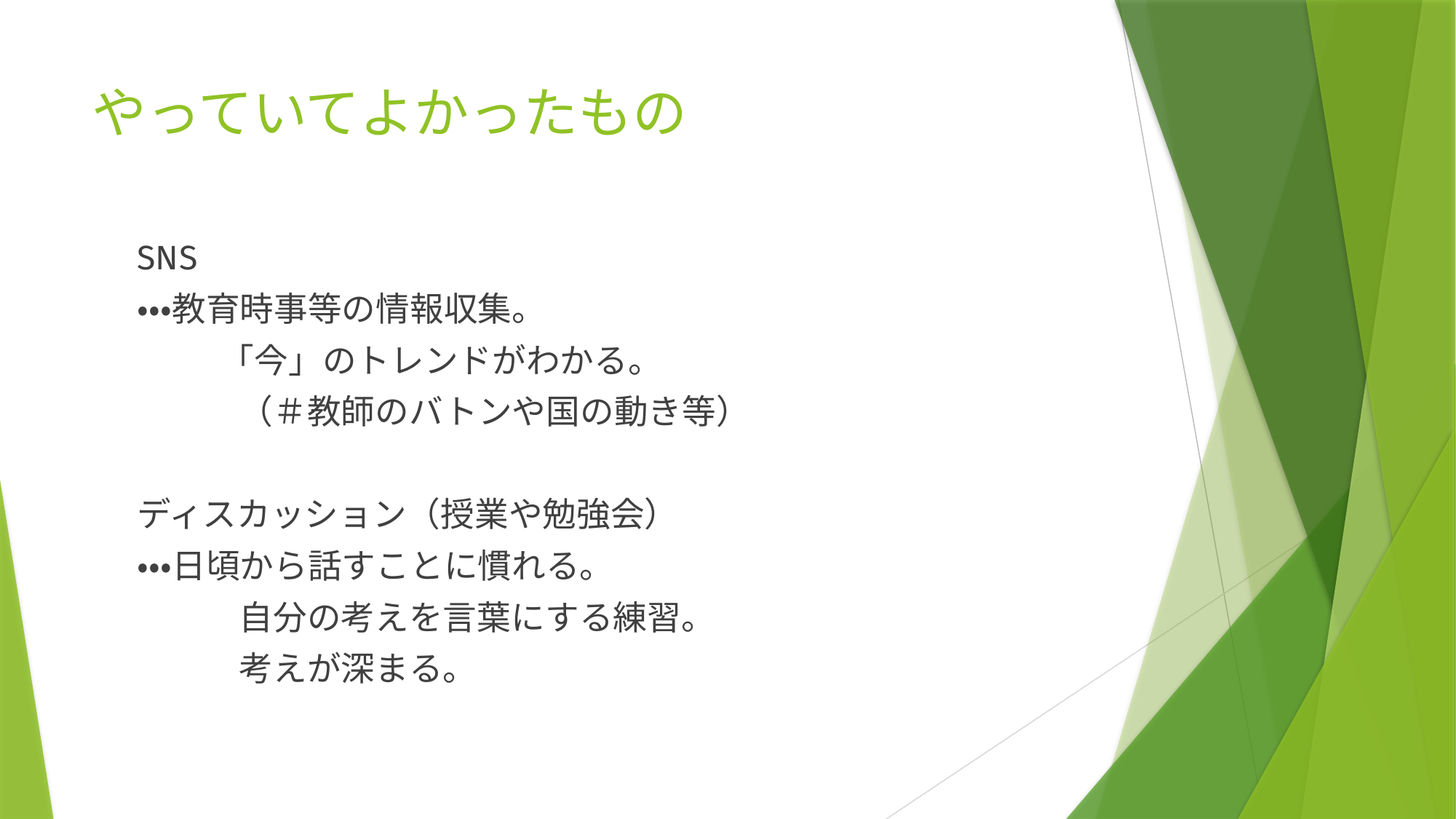

# やっていてよかったもの
SNS
・・・教育時事等の情報収集。
　　  「今」のトレンドがわかる。
　　　（＃教師のバトンや国の動き等）

ディスカッション（授業や勉強会）
・・・日頃から話すことに慣れる。
　　　自分の考えを言葉にする練習。
　　　考えが深まる。